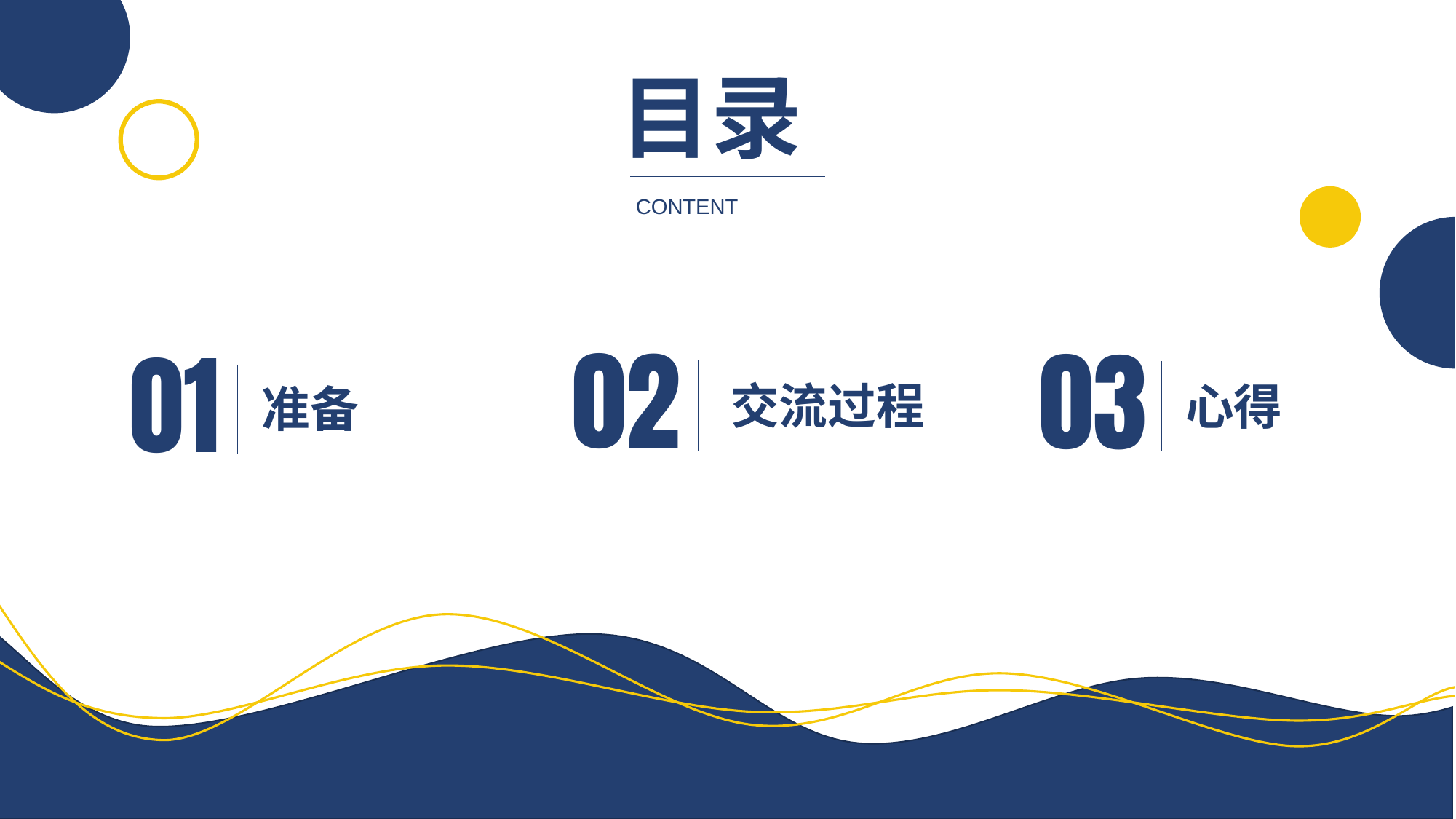

目录

CONTENT

02
交流过程
03
心得
01
准备